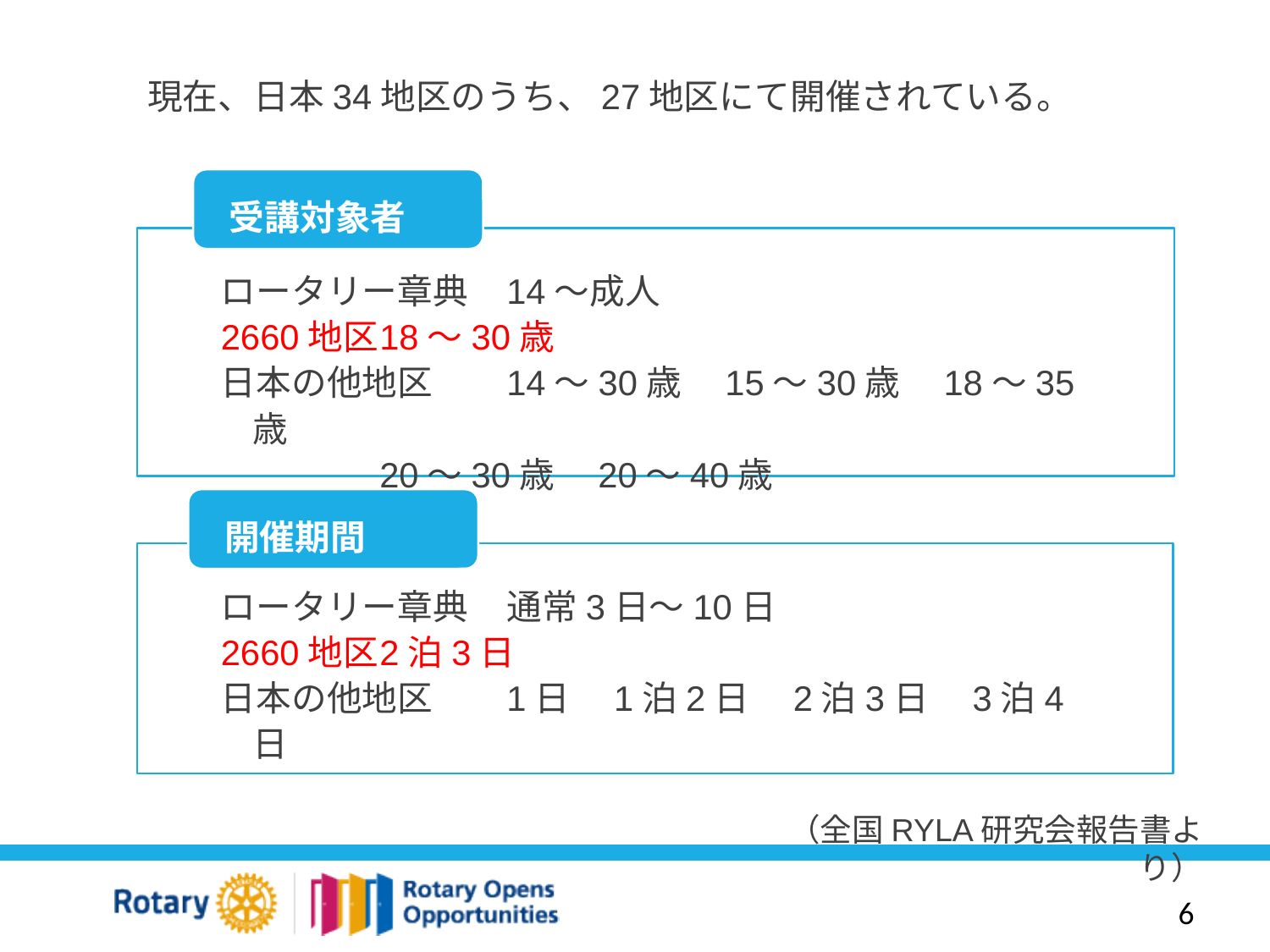

現在、日本34地区のうち、27地区にて開催されている。
ロータリー章典	14〜成人
2660地区	18～30歳
日本の他地区	14～30歳　15～30歳　18～35歳
	20～30歳　20～40歳
受講対象者
ロータリー章典	通常3日～10日
2660地区	2泊3日
日本の他地区	1日　1泊2日　2泊3日　3泊4日
開催期間
（全国RYLA研究会報告書より）